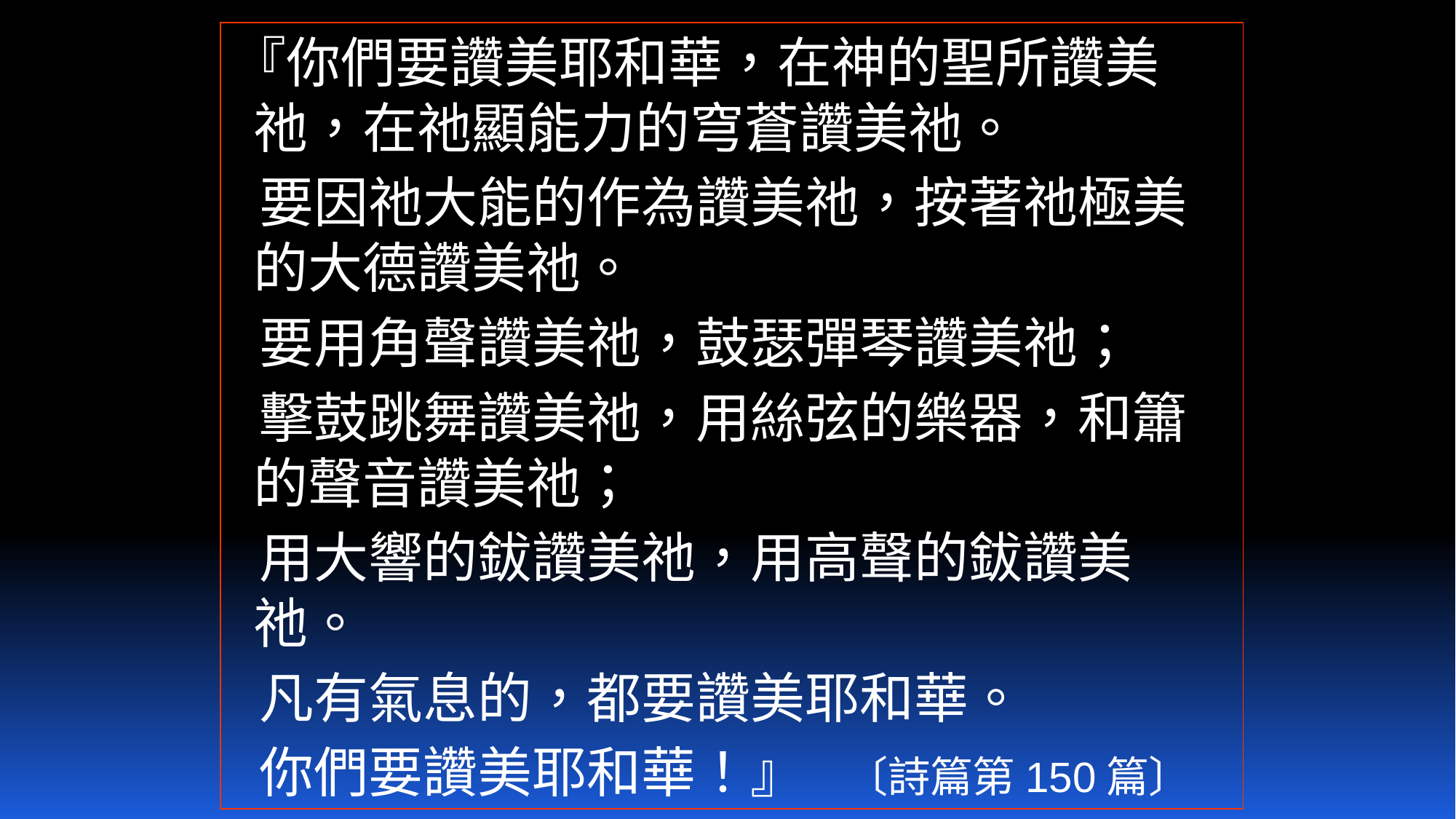

『你們要讚美耶和華，在神的聖所讚美祂，在祂顯能力的穹蒼讚美祂。
 要因祂大能的作為讚美祂，按著祂極美的大德讚美祂。
 要用角聲讚美祂，鼓瑟彈琴讚美祂；
 擊鼓跳舞讚美祂，用絲弦的樂器，和簫的聲音讚美祂；
 用大響的鈸讚美祂，用高聲的鈸讚美祂。
 凡有氣息的，都要讚美耶和華。
 你們要讚美耶和華！』   〔詩篇第150篇〕